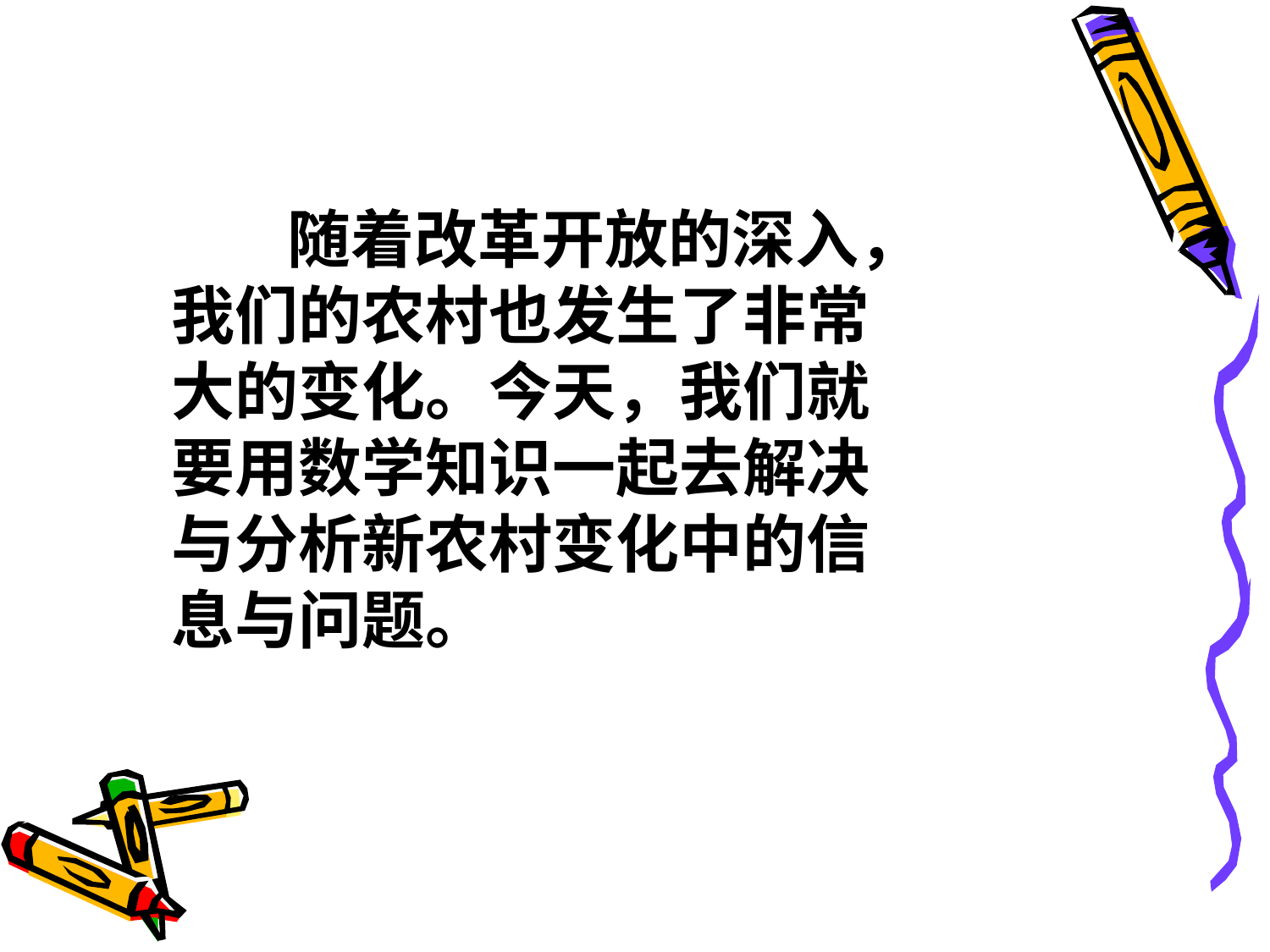

随着改革开放的深入，
我们的农村也发生了非常
大的变化。今天，我们就
要用数学知识一起去解决
与分析新农村变化中的信
息与问题。